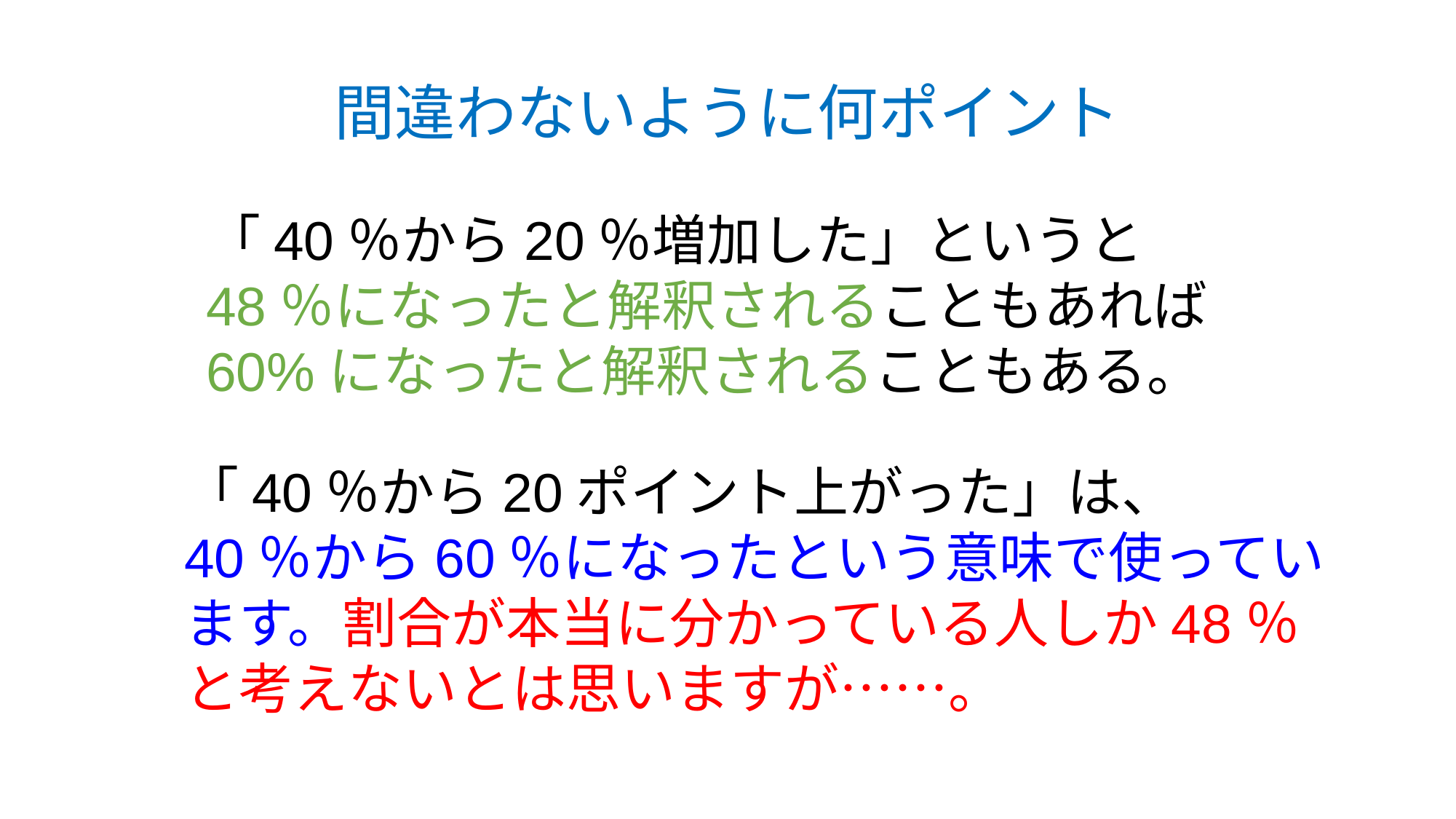

# 間違わないように何ポイント
「40％から20％増加した」というと
48％になったと解釈されることもあれば
60%になったと解釈されることもある。
「40％から20ポイント上がった」は、
40％から60％になったという意味で使っています。割合が本当に分かっている人しか48％と考えないとは思いますが……。